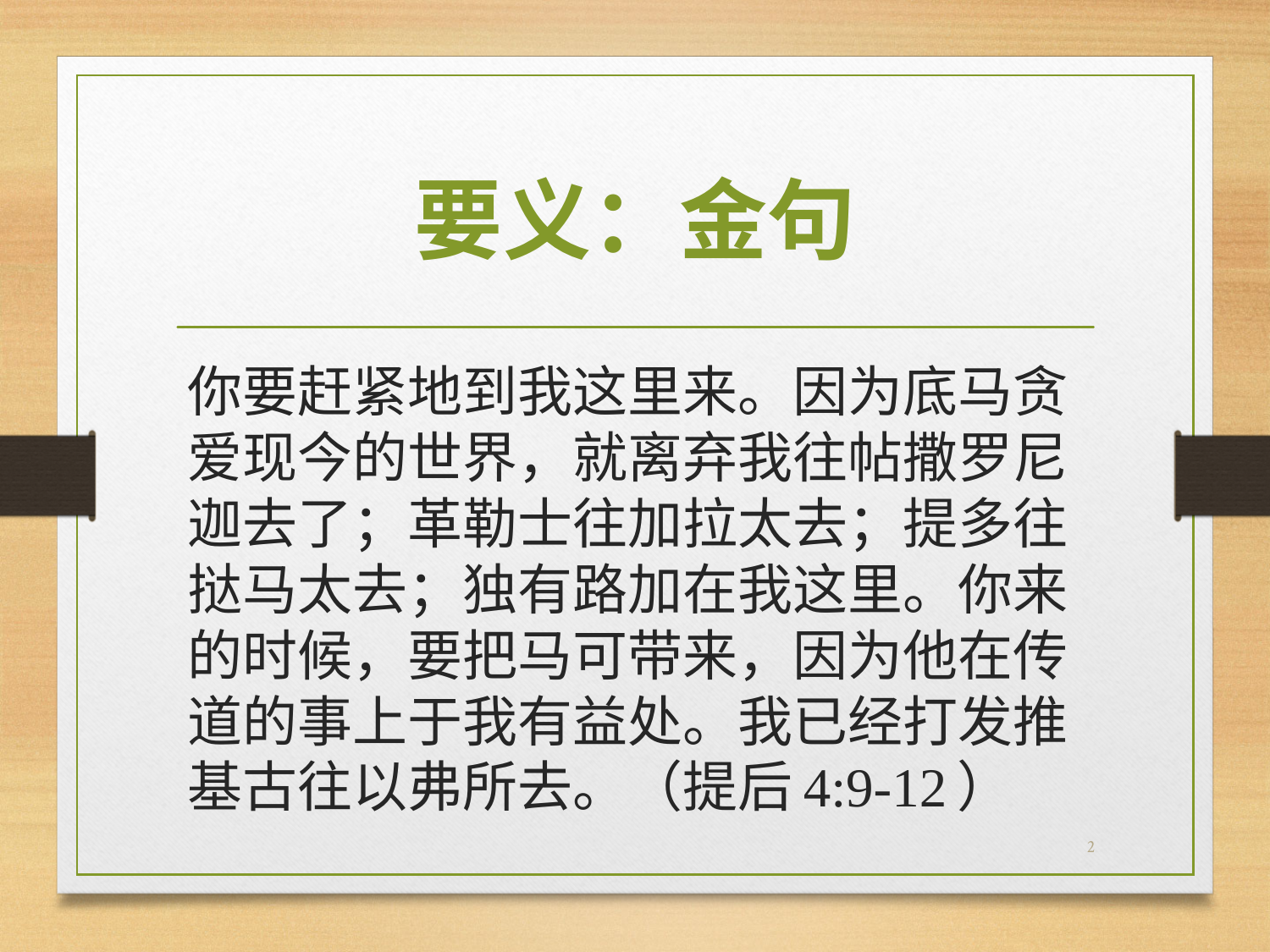

# 要义：金句
你要赶紧地到我这里来。因为底马贪爱现今的世界，就离弃我往帖撒罗尼迦去了；革勒士往加拉太去；提多往挞马太去；独有路加在我这里。你来的时候，要把马可带来，因为他在传道的事上于我有益处。我已经打发推基古往以弗所去。（提后4:9-12）
2